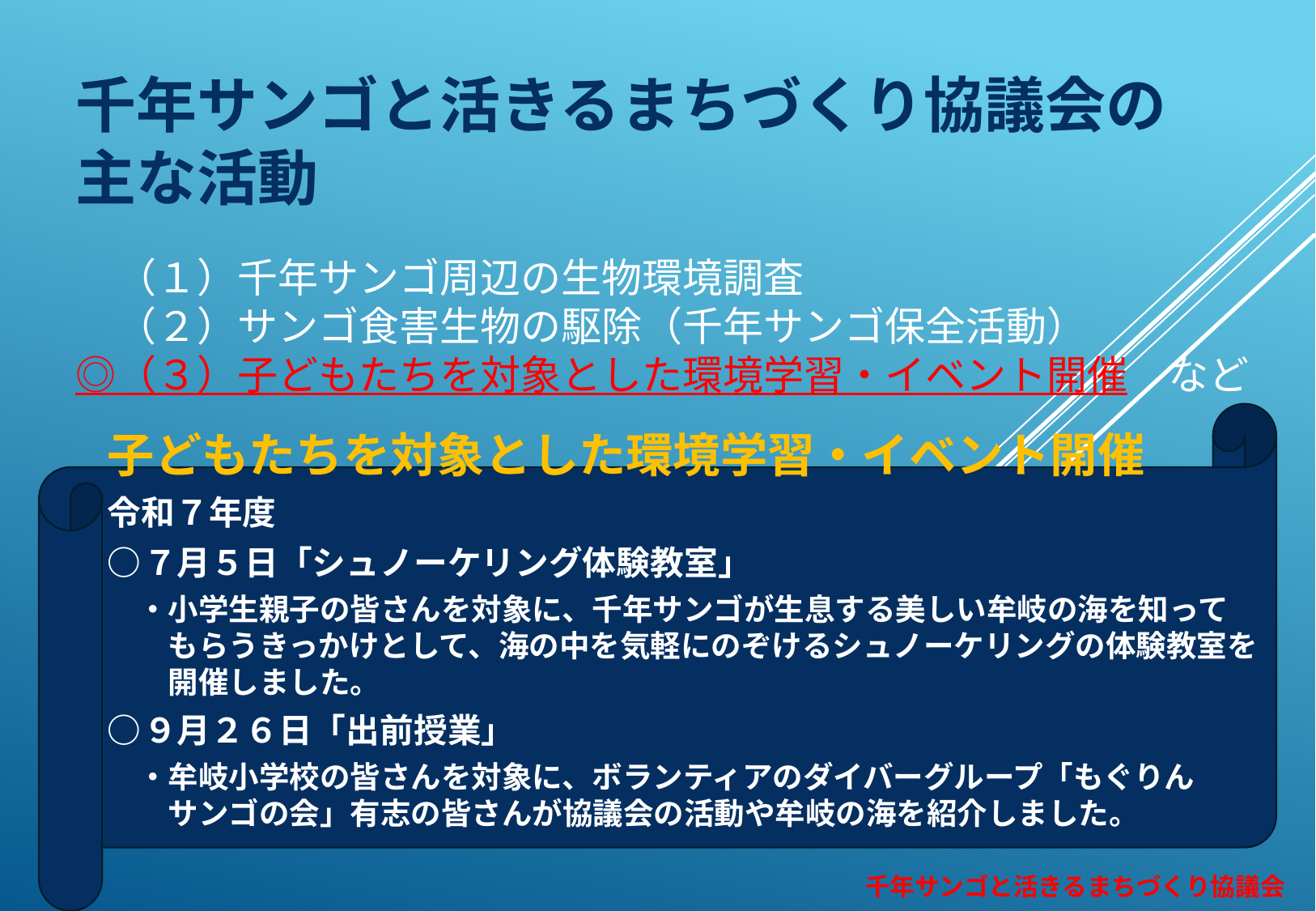

# 千年サンゴと活きるまちづくり協議会の 主な活動　　　　　　　　　　　　　　　 　（１）千年サンゴ周辺の生物環境調査 　（２）サンゴ食害生物の駆除（千年サンゴ保全活動） ◎（３）子どもたちを対象とした環境学習・イベント開催　など

子どもたちを対象とした環境学習・イベント開催
令和７年度
○７月５日「シュノーケリング体験教室」
　・小学生親子の皆さんを対象に、千年サンゴが生息する美しい牟岐の海を知って
　　もらうきっかけとして、海の中を気軽にのぞけるシュノーケリングの体験教室を
　　開催しました。
○９月２６日「出前授業」
　・牟岐小学校の皆さんを対象に、ボランティアのダイバーグループ「もぐりん
　　サンゴの会」有志の皆さんが協議会の活動や牟岐の海を紹介しました。
千年サンゴと活きるまちづくり協議会